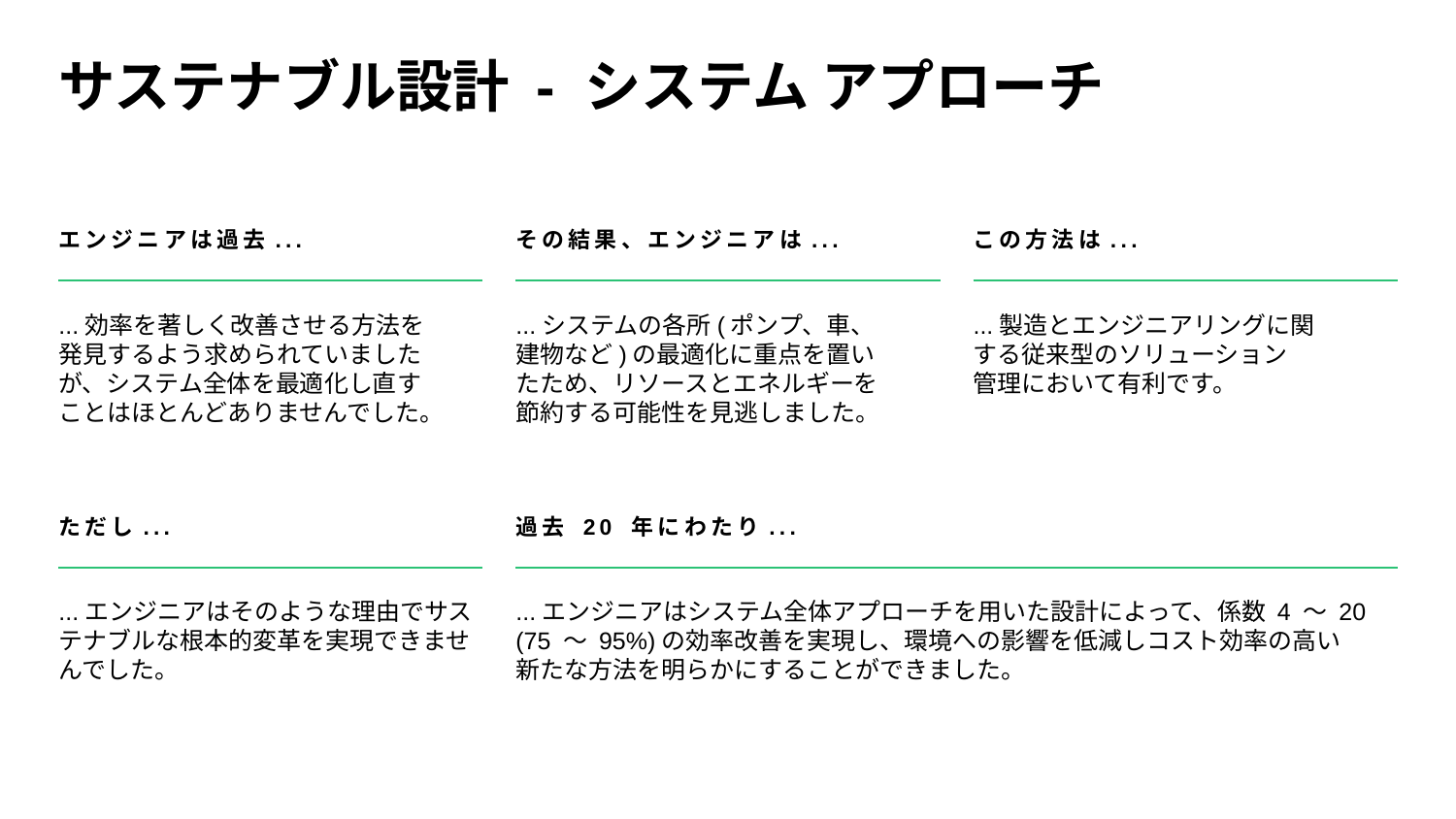

# サステナブル設計 - システム アプローチ
エンジニアは過去...
...効率を著しく改善させる方法を発見するよう求められていましたが、システム全体を最適化し直すことはほとんどありませんでした。
その結果、エンジニアは...
...システムの各所(ポンプ、車、建物など)の最適化に重点を置いたため、リソースとエネルギーを節約する可能性を見逃しました。
この方法は...
...製造とエンジニアリングに関する従来型のソリューション
管理において有利です。
過去 20 年にわたり...
...エンジニアはシステム全体アプローチを用いた設計によって、係数 4 ～ 20 (75 ～ 95%)の効率改善を実現し、環境への影響を低減しコスト効率の高い
新たな方法を明らかにすることができました。
ただし...
...エンジニアはそのような理由でサステナブルな根本的変革を実現できませんでした。